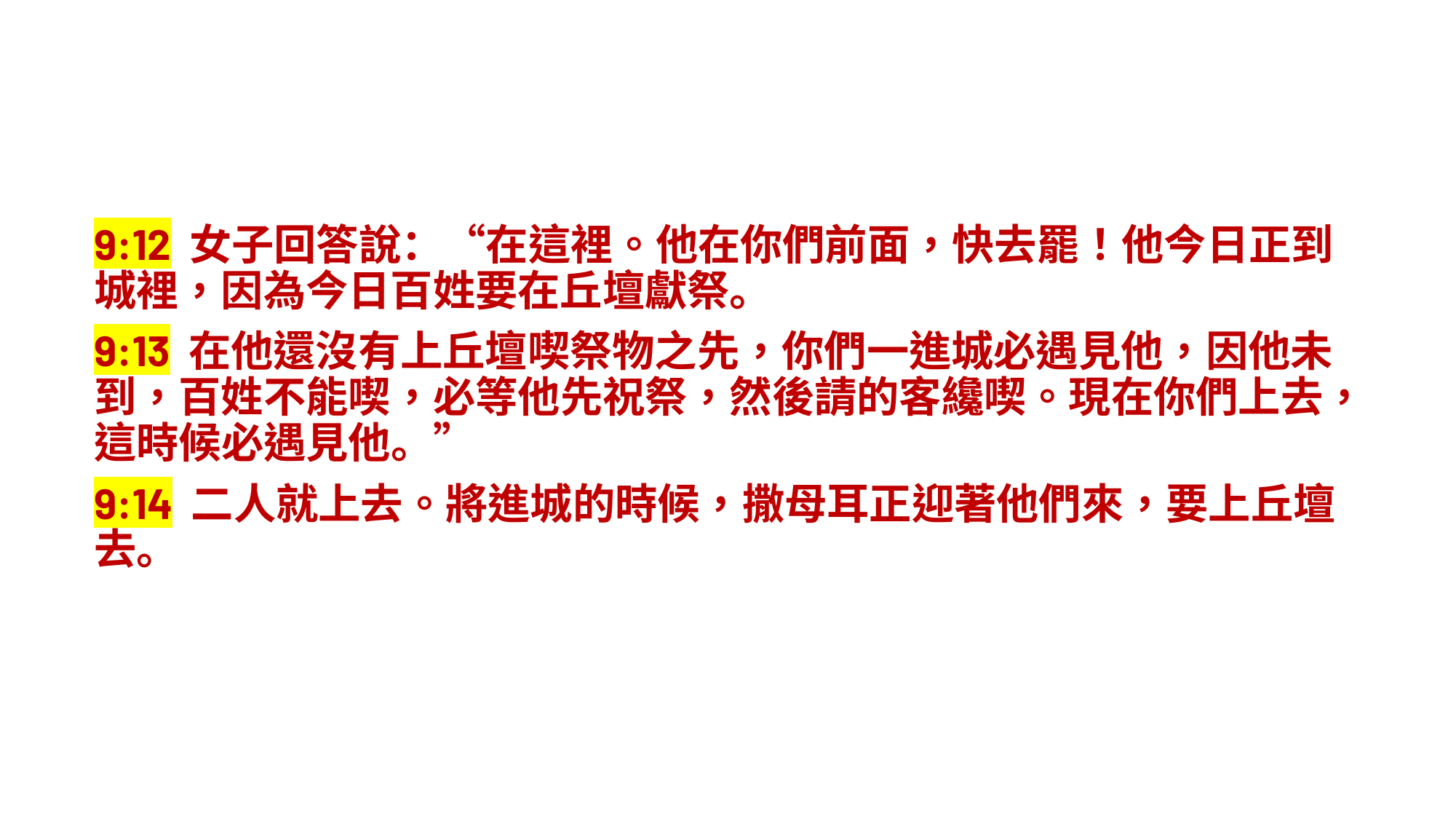

9:12 女子回答說：“在這裡。他在你們前面，快去罷！他今日正到城裡，因為今日百姓要在丘壇獻祭。
9:13 在他還沒有上丘壇喫祭物之先，你們一進城必遇見他，因他未到，百姓不能喫，必等他先祝祭，然後請的客纔喫。現在你們上去，這時候必遇見他。”
9:14 二人就上去。將進城的時候，撒母耳正迎著他們來，要上丘壇去。